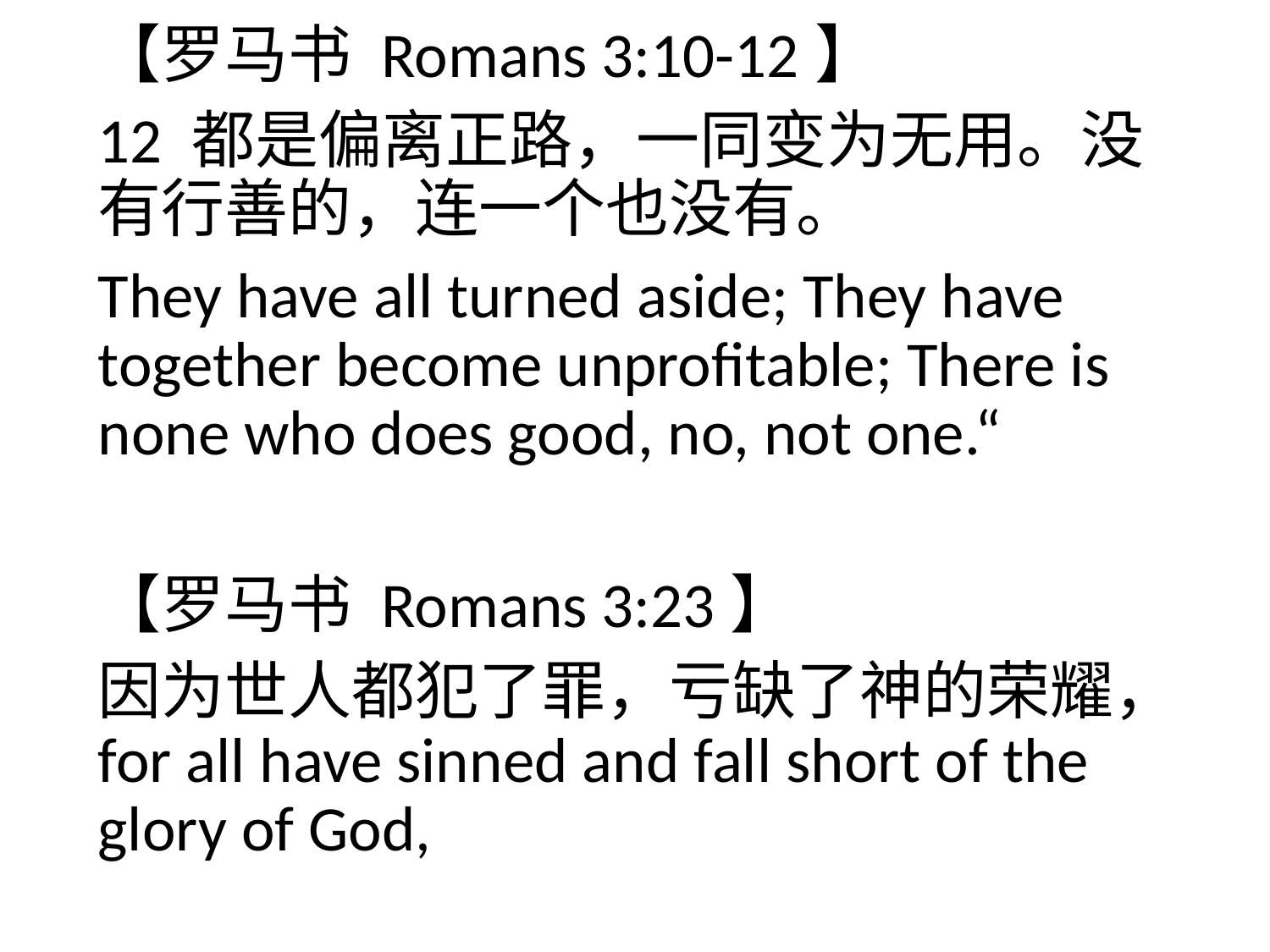

【罗马书 Romans 3:10-12】
12 都是偏离正路，一同变为无用。没有行善的，连一个也没有。
They have all turned aside; They have together become unprofitable; There is none who does good, no, not one.“

【罗马书 Romans 3:23】
因为世人都犯了罪，亏缺了神的荣耀，for all have sinned and fall short of the glory of God,